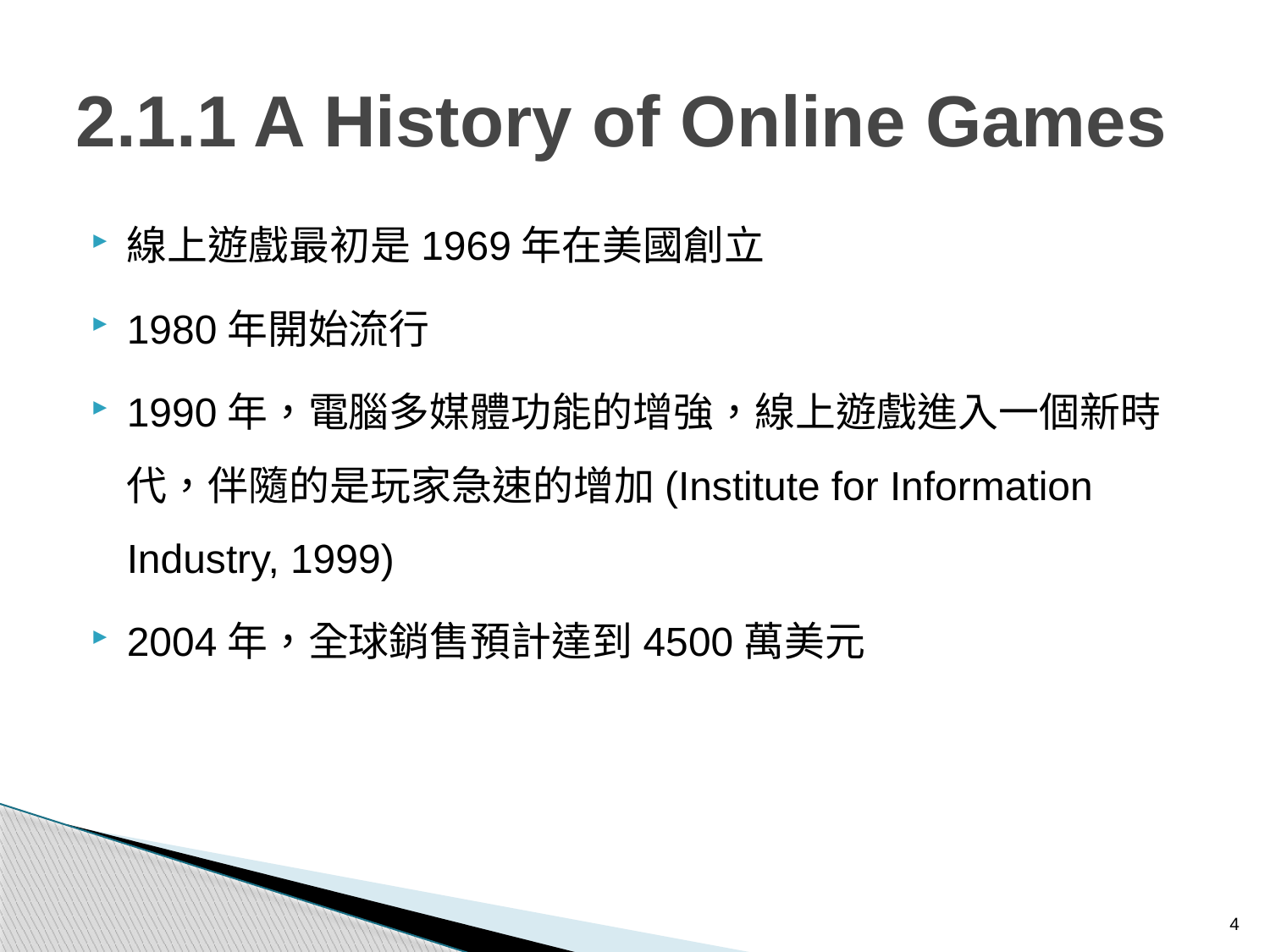

# 2.1.1 A History of Online Games
線上遊戲最初是1969年在美國創立
1980年開始流行
1990年，電腦多媒體功能的增強，線上遊戲進入一個新時代，伴隨的是玩家急速的增加(Institute for Information Industry, 1999)
2004年，全球銷售預計達到4500萬美元

4